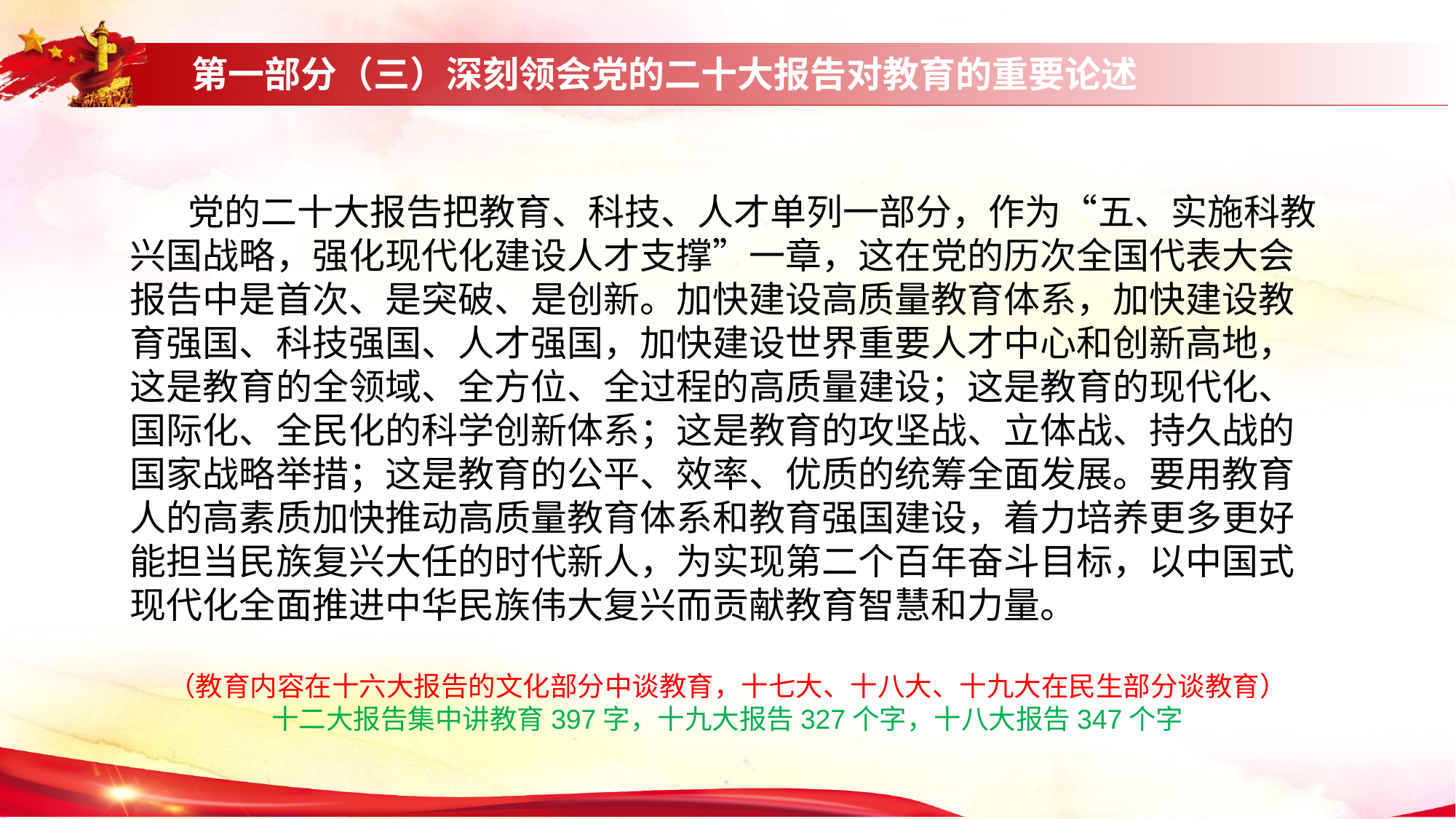

第一部分（三）深刻领会党的二十大报告对教育的重要论述
      党的二十大报告把教育、科技、人才单列一部分，作为“五、实施科教兴国战略，强化现代化建设人才支撑”一章，这在党的历次全国代表大会报告中是首次、是突破、是创新。加快建设高质量教育体系，加快建设教育强国、科技强国、人才强国，加快建设世界重要人才中心和创新高地，这是教育的全领域、全方位、全过程的高质量建设；这是教育的现代化、国际化、全民化的科学创新体系；这是教育的攻坚战、立体战、持久战的国家战略举措；这是教育的公平、效率、优质的统筹全面发展。要用教育人的高素质加快推动高质量教育体系和教育强国建设，着力培养更多更好能担当民族复兴大任的时代新人，为实现第二个百年奋斗目标，以中国式现代化全面推进中华民族伟大复兴而贡献教育智慧和力量。

（教育内容在十六大报告的文化部分中谈教育，十七大、十八大、十九大在民生部分谈教育）
十二大报告集中讲教育397字，十九大报告327个字，十八大报告347个字